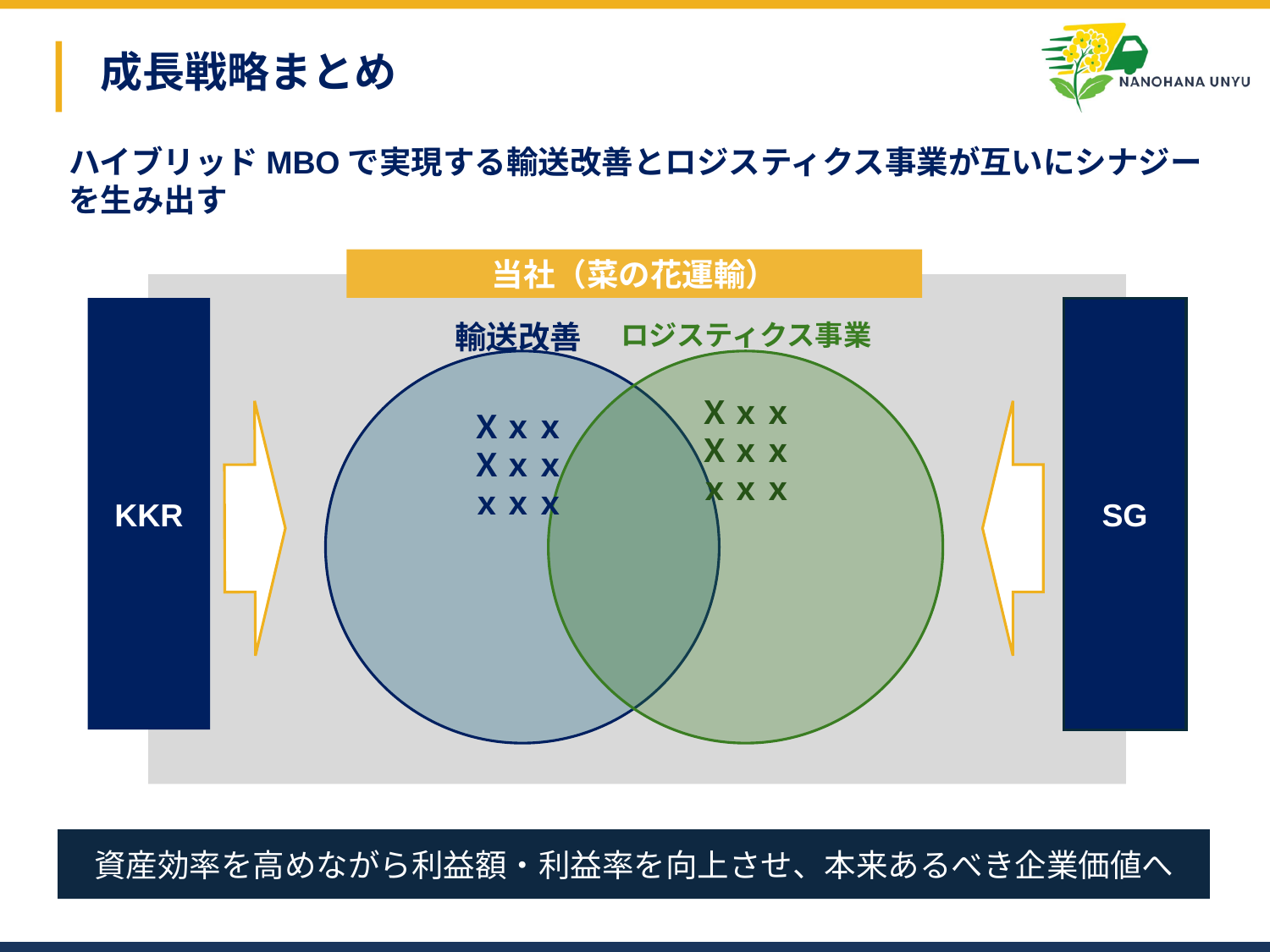

WIP
２つがシナジー出てるとより考えられてる感じが出る

あと、各部門を余すことなく使うことで資産効率あげてることもアピールしたい
# 成長戦略まとめ

ハイブリッドMBOで実現する輸送改善とロジスティクス事業が互いにシナジーを生み出す
当社（菜の花​運輸）

KKR
SG
ロジスティクス事業
輸送改善

Ｘｘｘ
Ｘｘｘ
ｘｘｘ
Ｘｘｘ
Ｘｘｘ
ｘｘｘ

資産効率を高めながら利益額・利益率を向上させ、本来あるべき企業価値へ